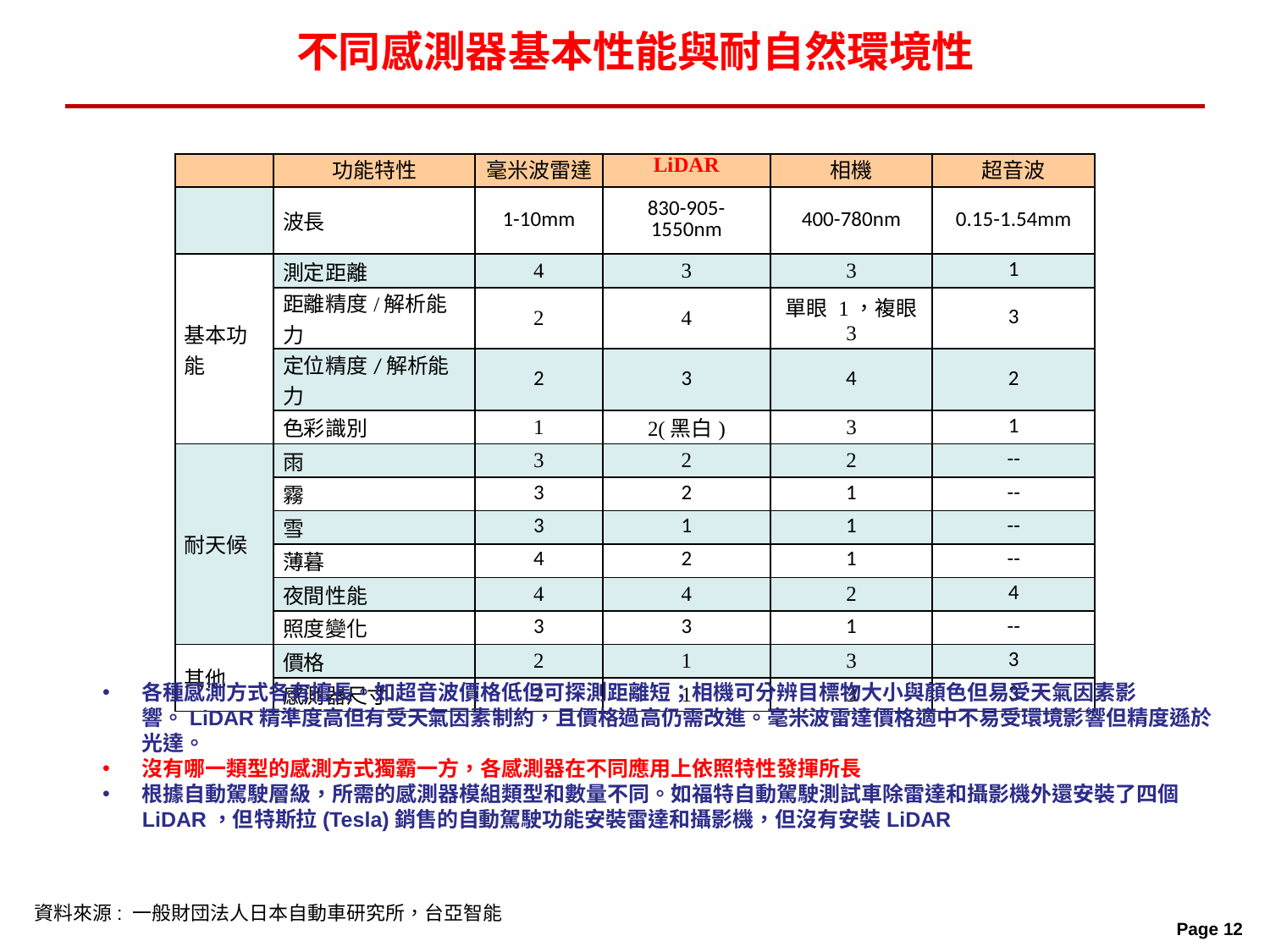

# 不同感測器基本性能與耐自然環境性
|  | 功能特性 | 毫米波雷達 | LiDAR | 相機 | 超音波 |
| --- | --- | --- | --- | --- | --- |
|  | 波長 | 1-10mm | 830-905-1550nm | 400-780nm | 0.15-1.54mm |
| 基本功能 | 測定距離 | 4 | 3 | 3 | 1 |
|  | 距離精度/解析能力 | 2 | 4 | 單眼 1，複眼 3 | 3 |
|  | 定位精度/解析能力 | 2 | 3 | 4 | 2 |
|  | 色彩識別 | 1 | 2(黑白) | 3 | 1 |
| 耐天候 | 雨 | 3 | 2 | 2 | -- |
|  | 霧 | 3 | 2 | 1 | -- |
|  | 雪 | 3 | 1 | 1 | -- |
|  | 薄暮 | 4 | 2 | 1 | -- |
|  | 夜間性能 | 4 | 4 | 2 | 4 |
|  | 照度變化 | 3 | 3 | 1 | -- |
| 其他 | 價格 | 2 | 1 | 3 | 3 |
|  | 感測器尺寸 | 2 | 1 | 3 | 3 |
各種感測方式各有擅長。如超音波價格低但可探測距離短；相機可分辨目標物大小與顏色但易受天氣因素影響。LiDAR精準度高但有受天氣因素制約，且價格過高仍需改進。毫米波雷達價格適中不易受環境影響但精度遜於光達。
沒有哪一類型的感測方式獨霸一方，各感測器在不同應用上依照特性發揮所長
根據自動駕駛層級，所需的感測器模組類型和數量不同。如福特自動駕駛測試車除雷達和攝影機外還安裝了四個LiDAR，但特斯拉(Tesla)銷售的自動駕駛功能安裝雷達和攝影機，但沒有安裝LiDAR
資料來源: 一般財団法人日本自動車研究所，台亞智能